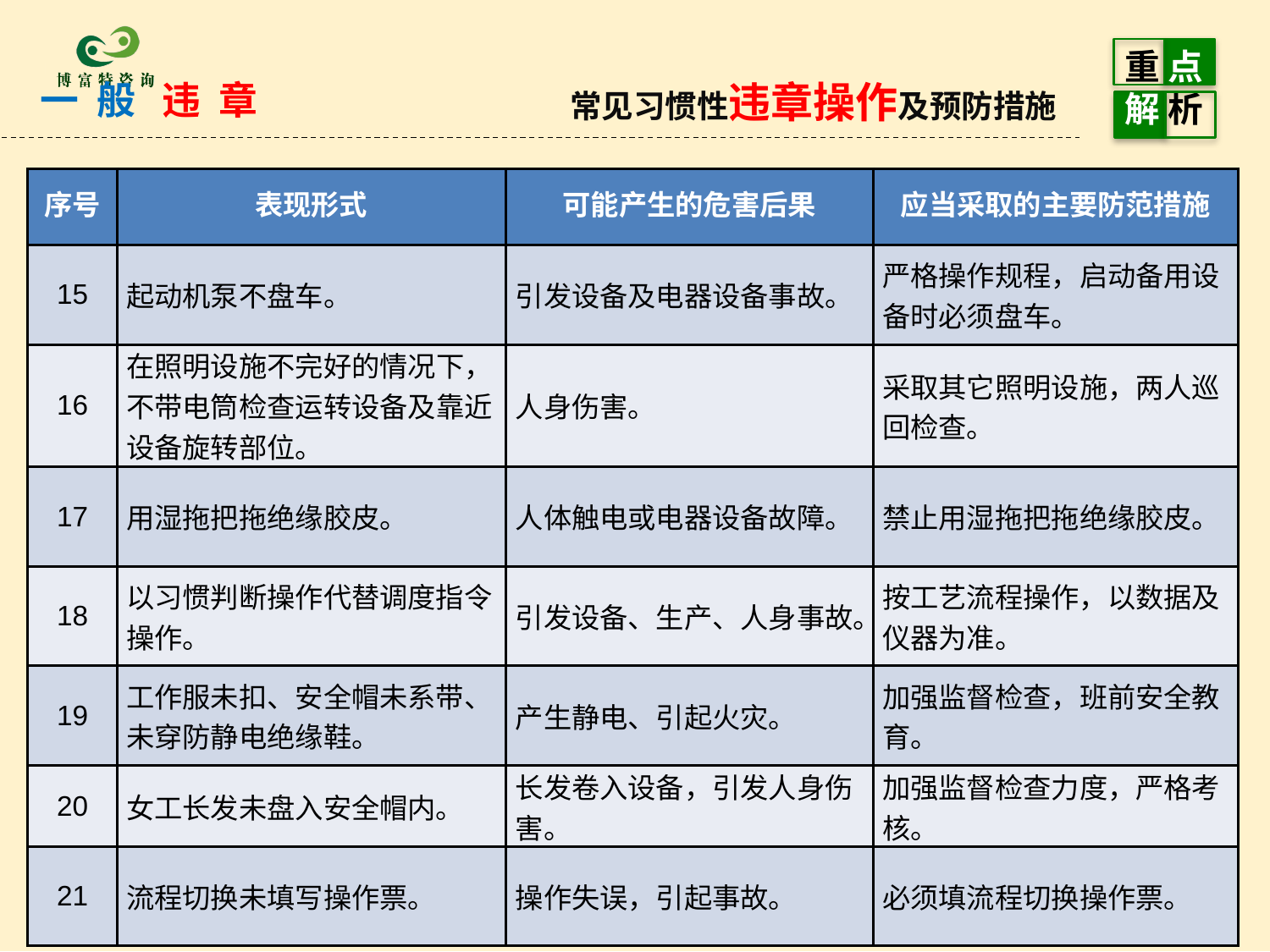

一  般   违  章
| 序号 | 表现形式 | 可能产生的危害后果 | 应当采取的主要防范措施 |
| --- | --- | --- | --- |
| 15 | 起动机泵不盘车。 | 引发设备及电器设备事故。 | 严格操作规程，启动备用设备时必须盘车。 |
| 16 | 在照明设施不完好的情况下，不带电筒检查运转设备及靠近设备旋转部位。 | 人身伤害。 | 采取其它照明设施，两人巡回检查。 |
| 17 | 用湿拖把拖绝缘胶皮。 | 人体触电或电器设备故障。 | 禁止用湿拖把拖绝缘胶皮。 |
| 18 | 以习惯判断操作代替调度指令操作。 | 引发设备、生产、人身事故。 | 按工艺流程操作，以数据及仪器为准。 |
| 19 | 工作服未扣、安全帽未系带、未穿防静电绝缘鞋。 | 产生静电、引起火灾。 | 加强监督检查，班前安全教育。 |
| 20 | 女工长发未盘入安全帽内。 | 长发卷入设备，引发人身伤害。 | 加强监督检查力度，严格考核。 |
| 21 | 流程切换未填写操作票。 | 操作失误，引起事故。 | 必须填流程切换操作票。 |